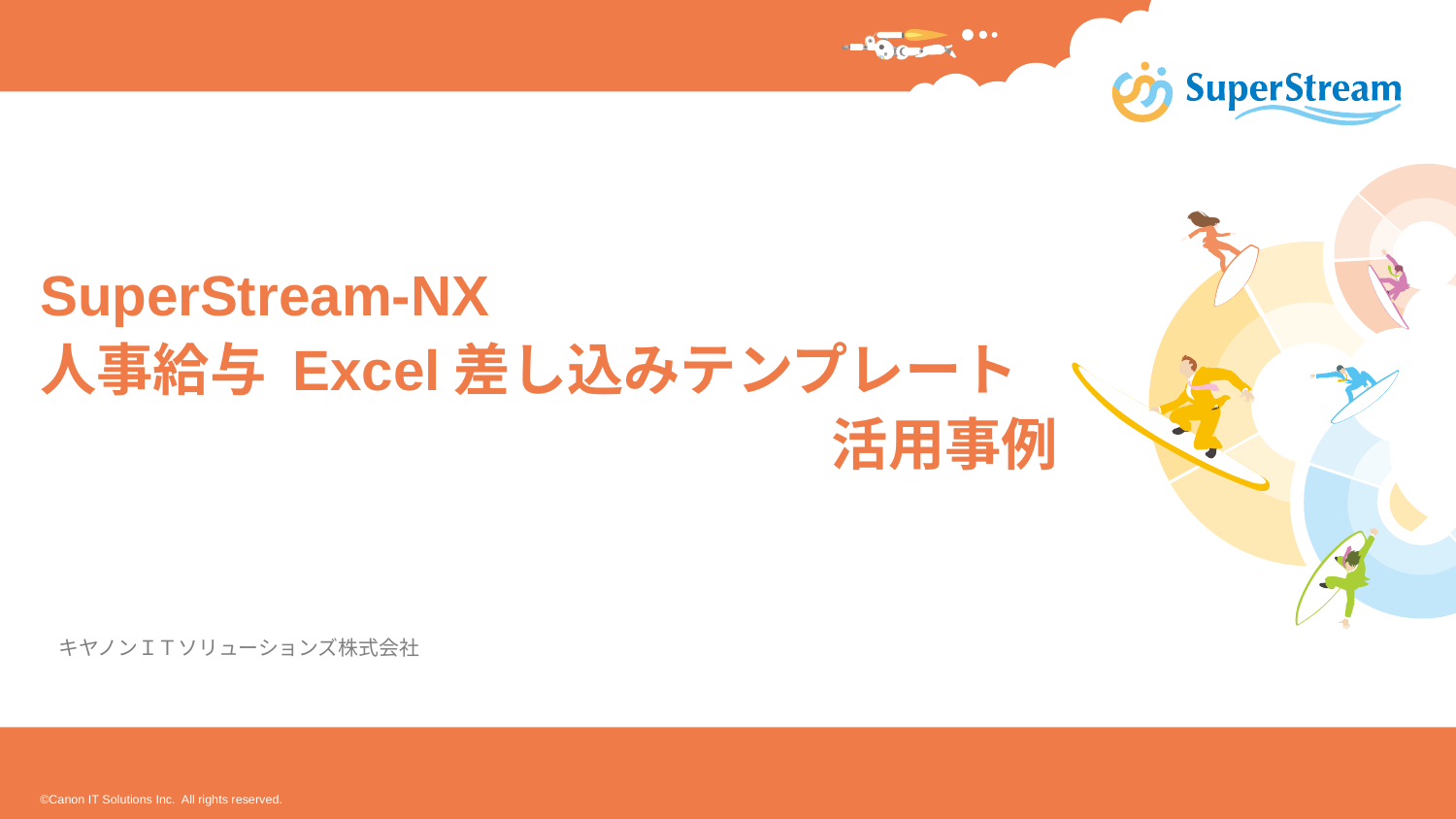

# SuperStream-NX 人事給与 Excel差し込みテンプレート 　　　　　　　　　　　　　　活用事例
キヤノンＩＴソリューションズ株式会社
©Canon IT Solutions Inc.  All rights reserved.